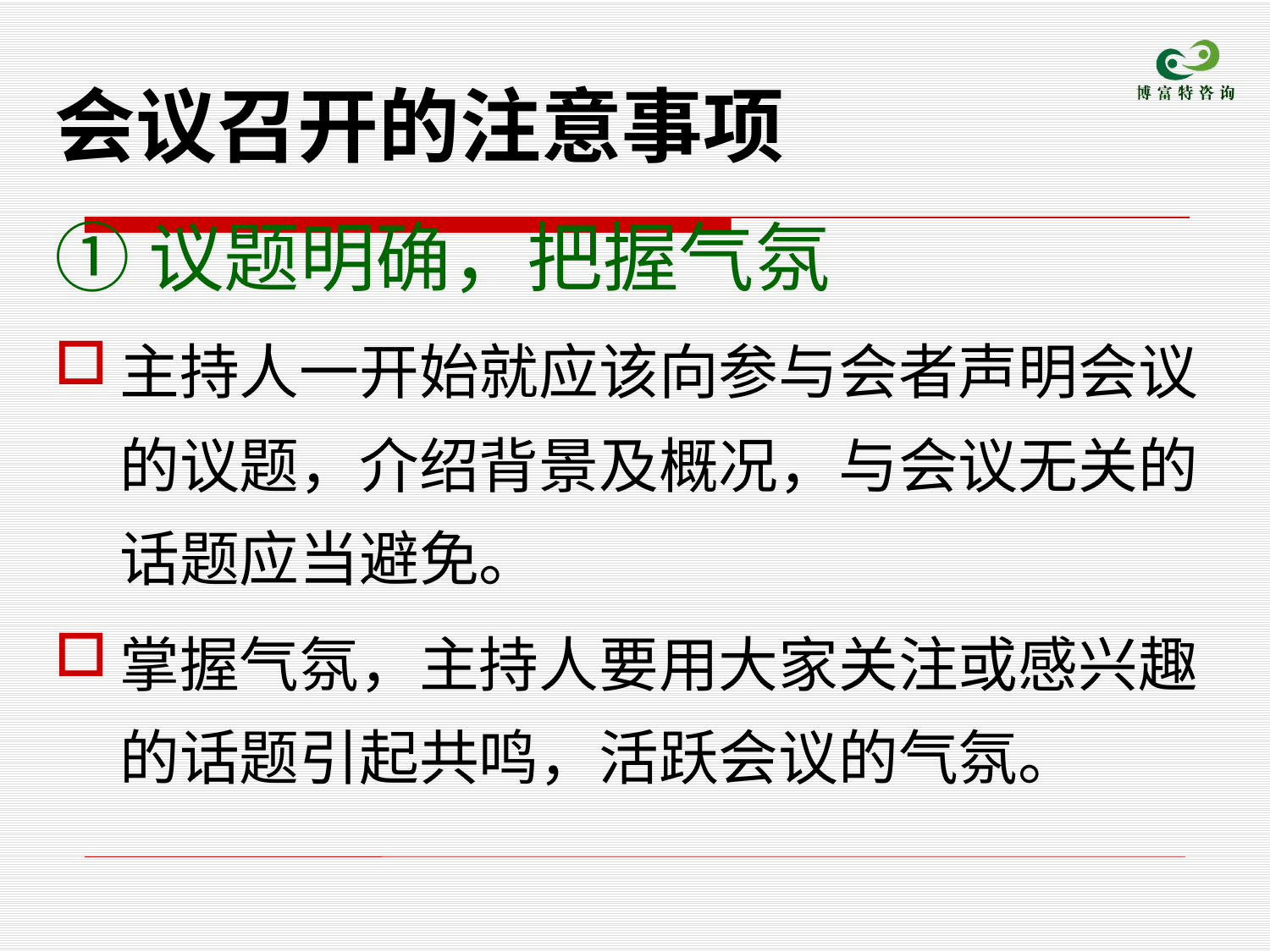

# 会议召开的注意事项
①议题明确，把握气氛
主持人一开始就应该向参与会者声明会议的议题，介绍背景及概况，与会议无关的话题应当避免。
掌握气氛，主持人要用大家关注或感兴趣的话题引起共鸣，活跃会议的气氛。
748